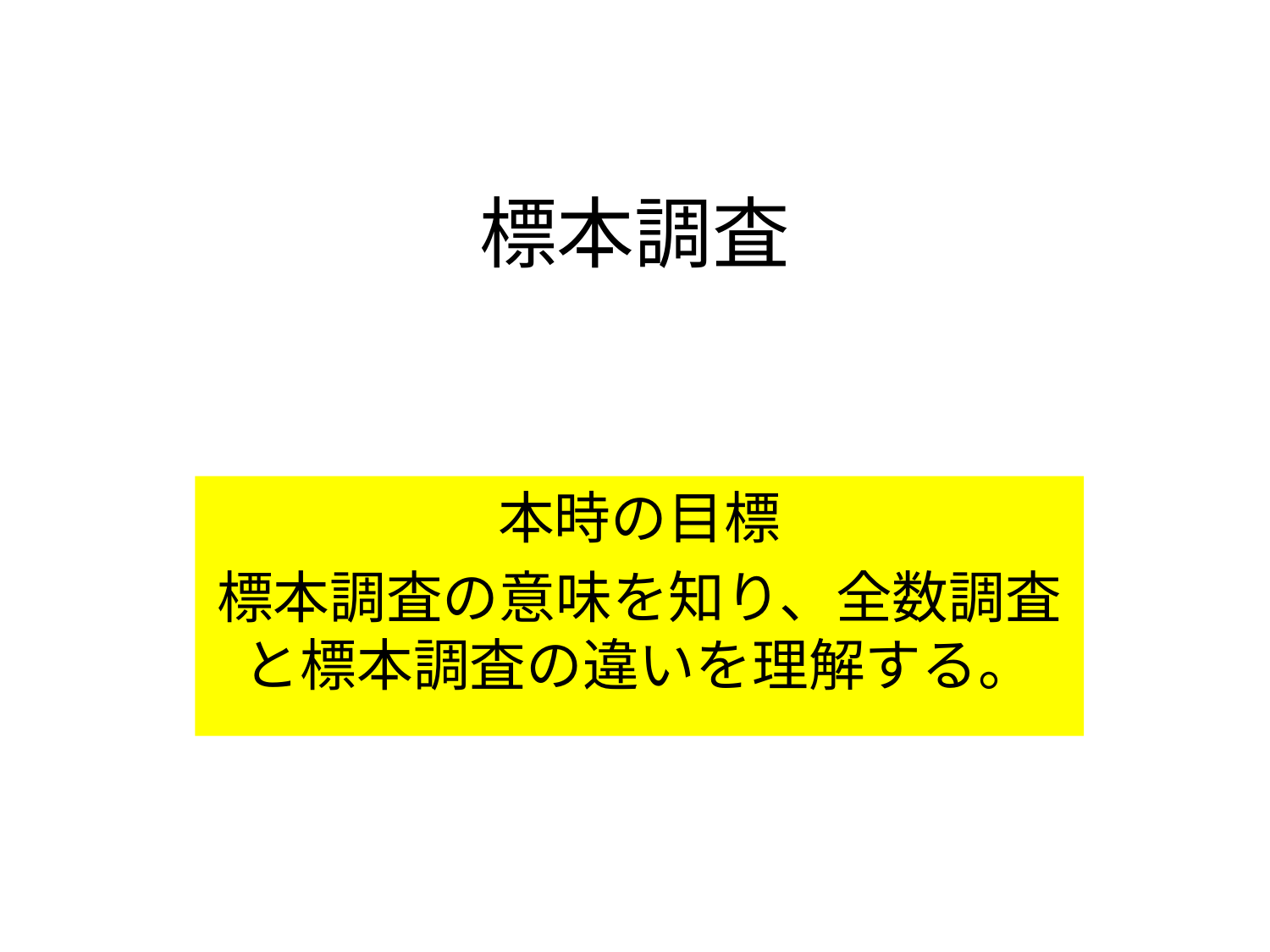

# 標本調査
本時の目標
標本調査の意味を知り、全数調査と標本調査の違いを理解する。